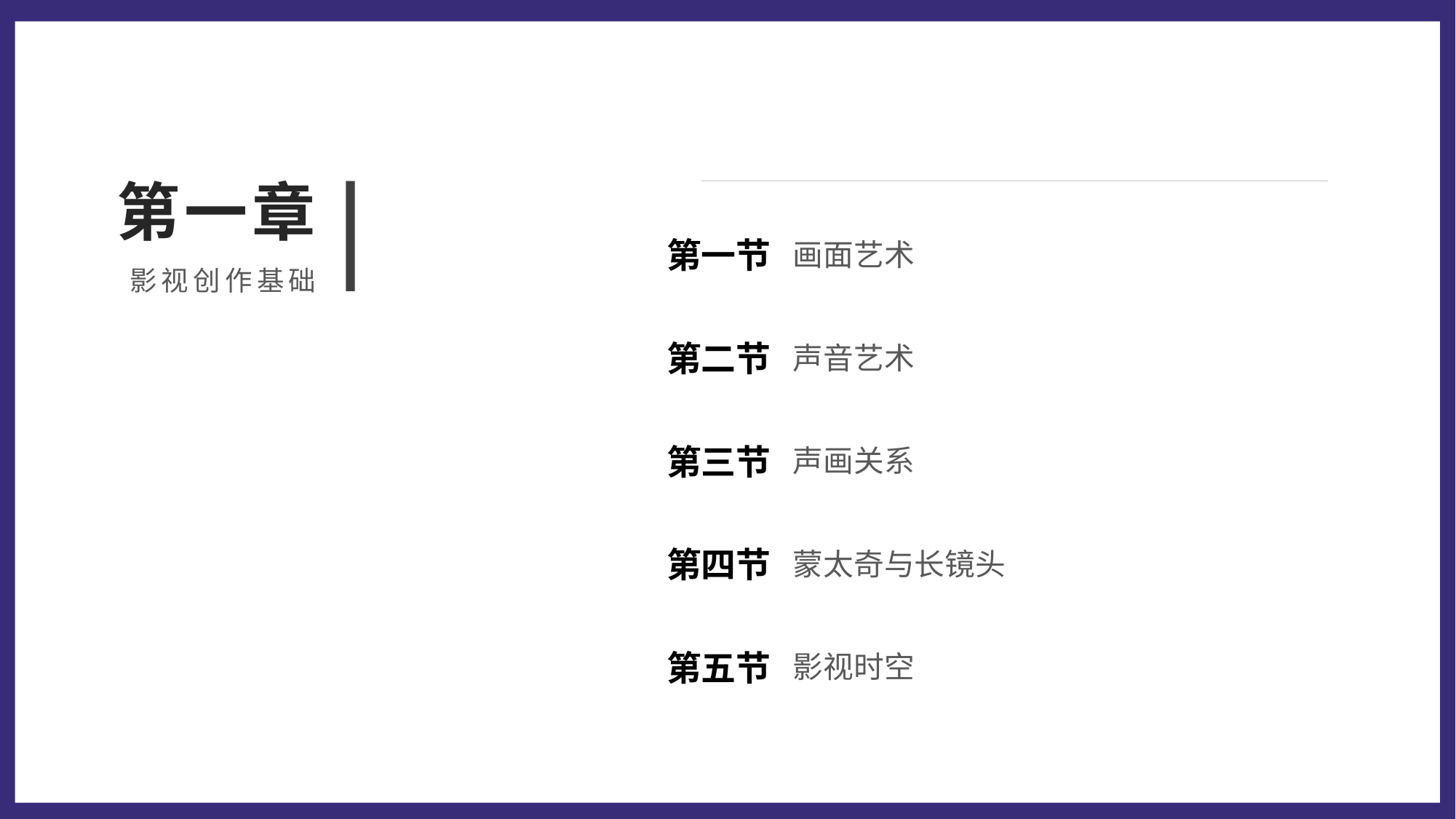

第一章

画面艺术
第一节
影视创作基础
声音艺术
第二节
声画关系
第三节
蒙太奇与长镜头
第四节
影视时空
第五节